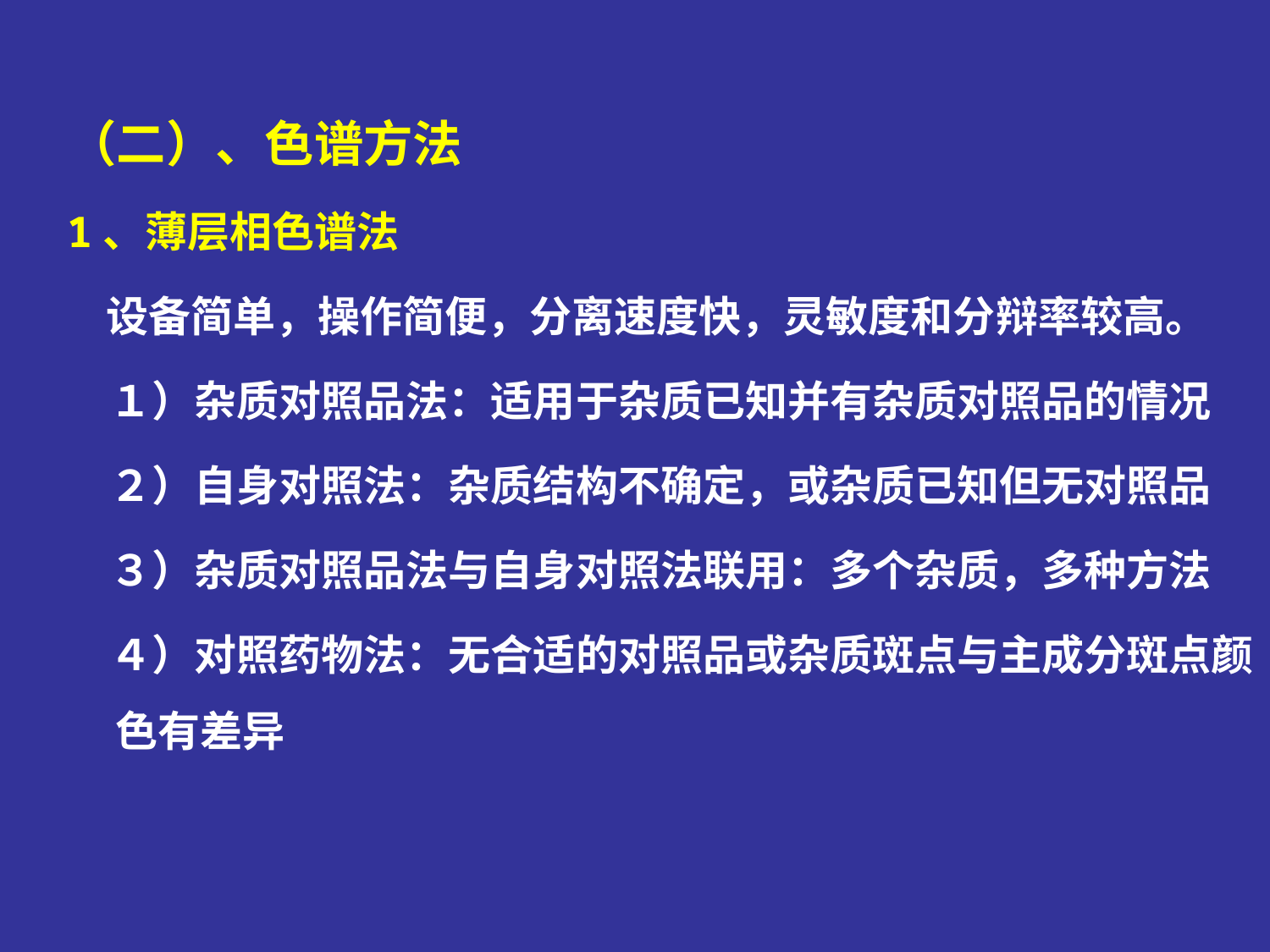

（二）、色谱方法
1、薄层相色谱法
   设备简单，操作简便，分离速度快，灵敏度和分辩率较高。
　１）杂质对照品法：适用于杂质已知并有杂质对照品的情况
　２）自身对照法：杂质结构不确定，或杂质已知但无对照品
　３）杂质对照品法与自身对照法联用：多个杂质，多种方法
　４）对照药物法：无合适的对照品或杂质斑点与主成分斑点颜色有差异